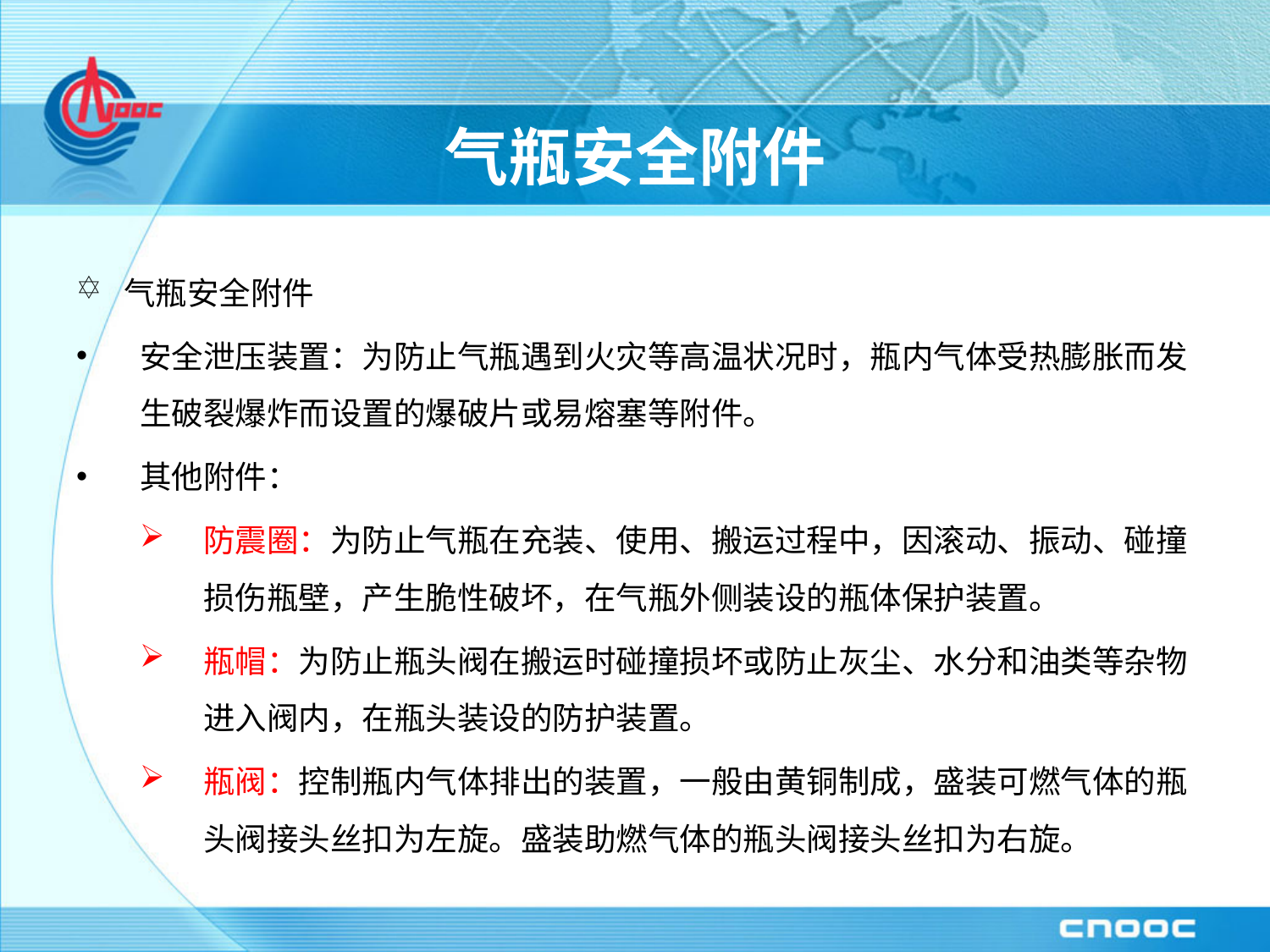

# 气瓶安全附件
气瓶安全附件
安全泄压装置：为防止气瓶遇到火灾等高温状况时，瓶内气体受热膨胀而发生破裂爆炸而设置的爆破片或易熔塞等附件。
其他附件：
防震圈：为防止气瓶在充装、使用、搬运过程中，因滚动、振动、碰撞损伤瓶壁，产生脆性破坏，在气瓶外侧装设的瓶体保护装置。
瓶帽：为防止瓶头阀在搬运时碰撞损坏或防止灰尘、水分和油类等杂物进入阀内，在瓶头装设的防护装置。
瓶阀：控制瓶内气体排出的装置，一般由黄铜制成，盛装可燃气体的瓶头阀接头丝扣为左旋。盛装助燃气体的瓶头阀接头丝扣为右旋。